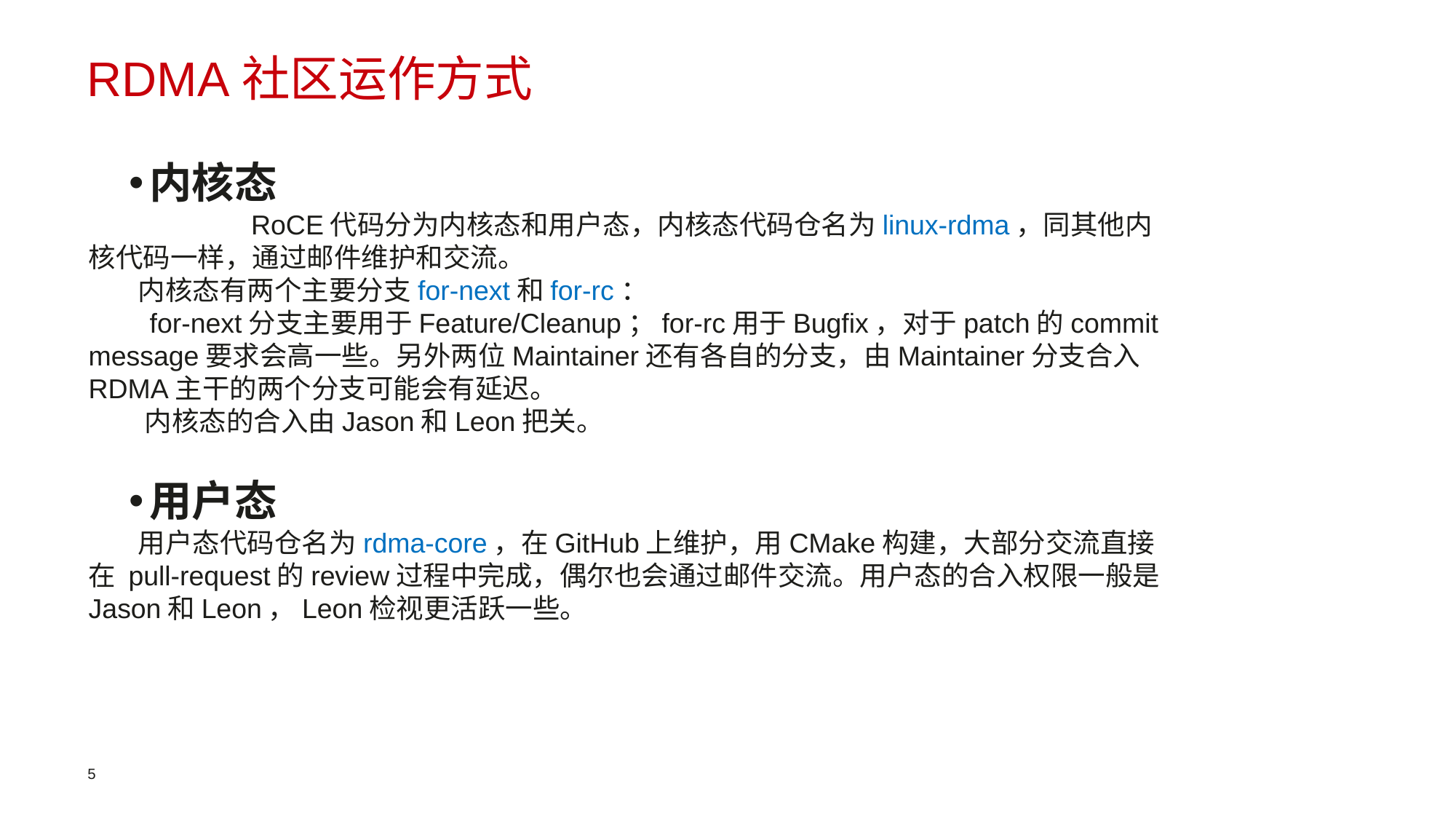

RDMA社区运作方式
内核态
	       RoCE代码分为内核态和用户态，内核态代码仓名为linux-rdma，同其他内核代码一样，通过邮件维护和交流。
       内核态有两个主要分支for-next和for-rc：
        for-next分支主要用于Feature/Cleanup；for-rc用于Bugfix，对于patch的commit message要求会高一些。另外两位Maintainer还有各自的分支，由Maintainer分支合入RDMA主干的两个分支可能会有延迟。
        内核态的合入由Jason和Leon把关。

用户态
       用户态代码仓名为rdma-core，在GitHub上维护，用CMake构建，大部分交流直接
在 pull-request的review过程中完成，偶尔也会通过邮件交流。用户态的合入权限一般是Jason和Leon，Leon检视更活跃一些。